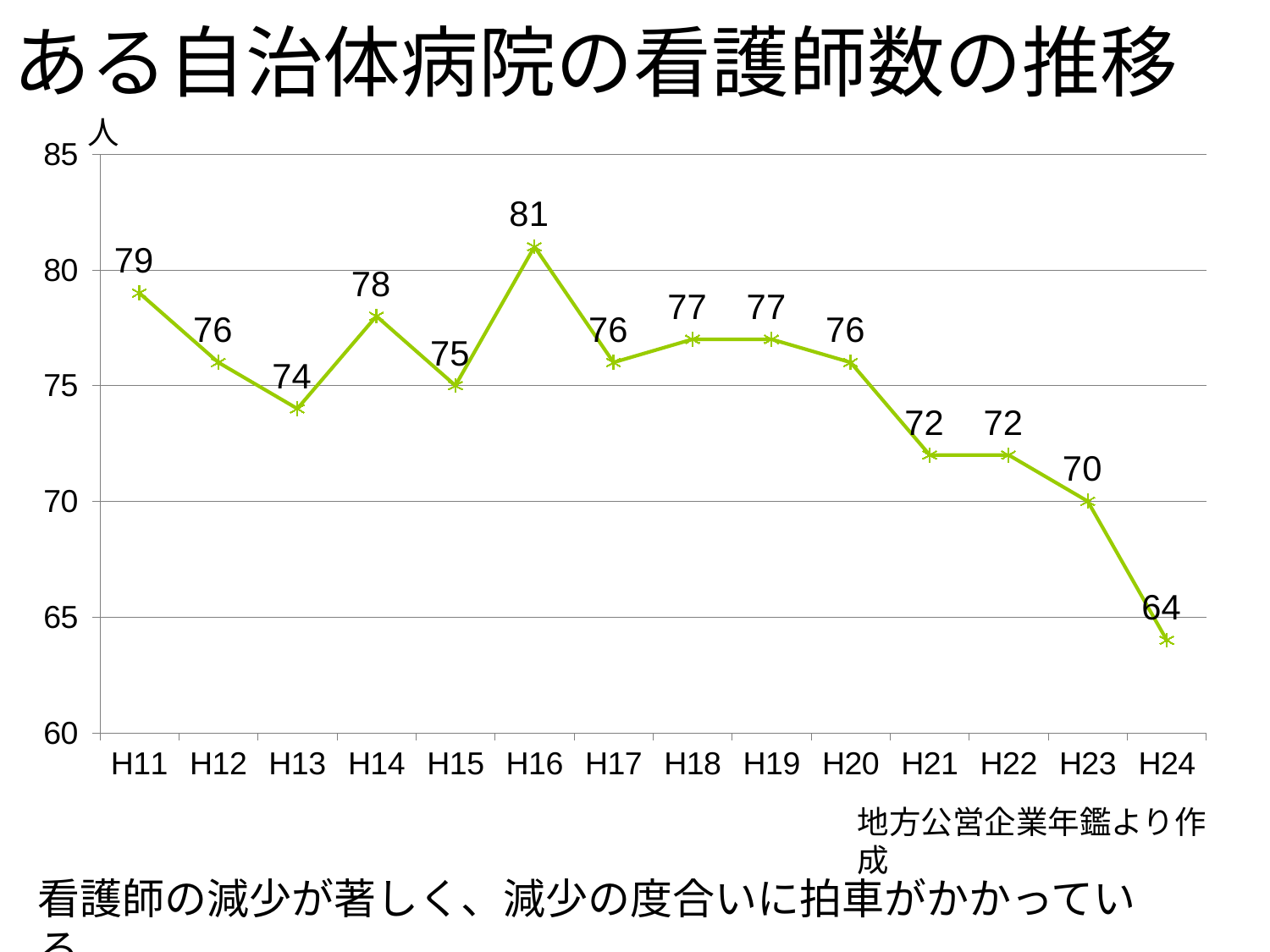

# ある自治体病院の看護師数の推移
人

### Chart

| Category |  |
|---|---|
| H11 | 79.0 |
| H12 | 76.0 |
| H13 | 74.0 |
| H14 | 78.0 |
| H15 | 75.0 |
| H16 | 81.0 |
| H17 | 76.0 |
| H18 | 77.0 |
| H19 | 77.0 |
| H20 | 76.0 |
| H21 | 72.0 |
| H22 | 72.0 |
| H23 | 70.0 |
| H24 | 64.0 |
地方公営企業年鑑より作成
看護師の減少が著しく、減少の度合いに拍車がかかっている